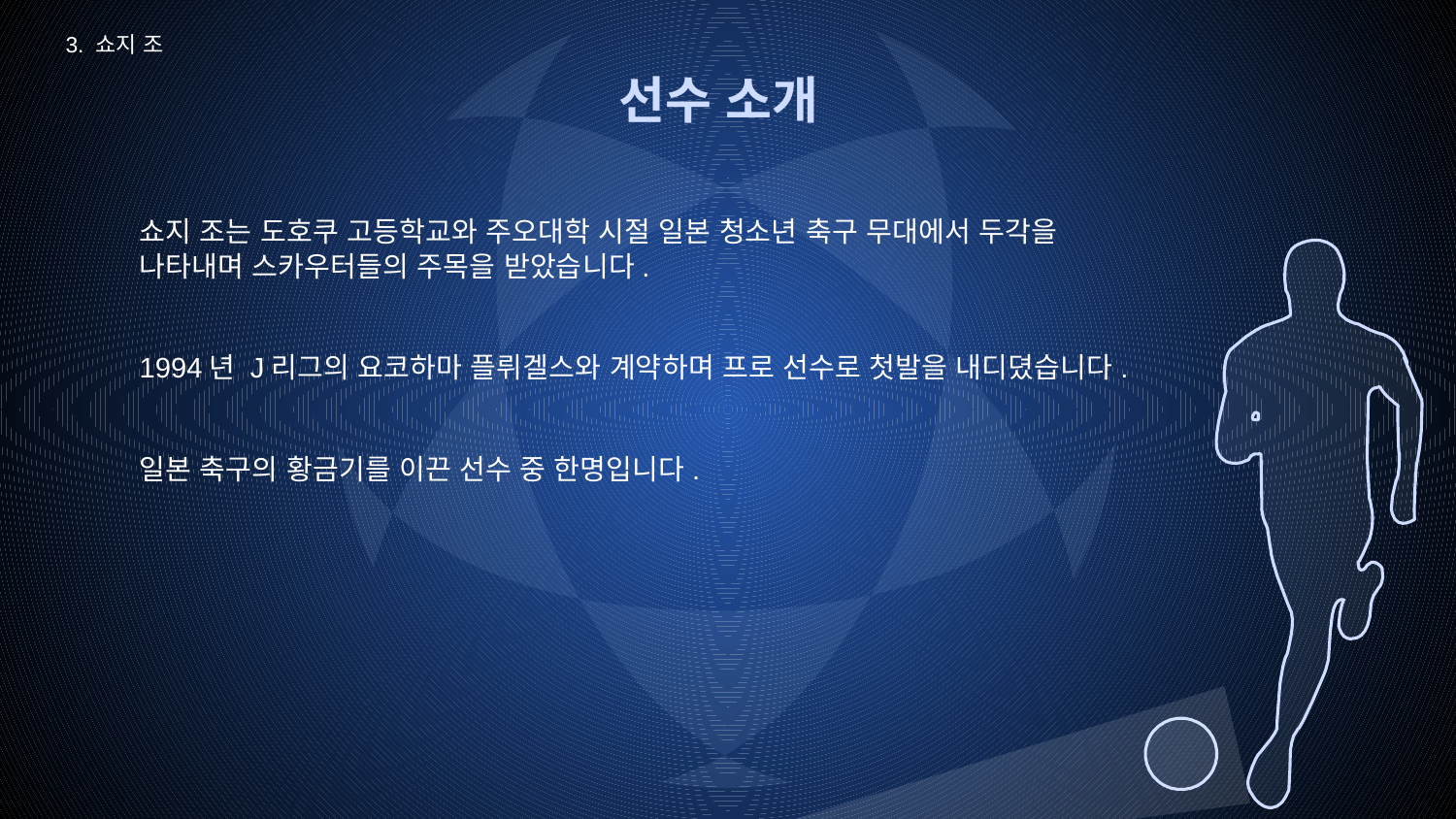

3. 쇼지 조
# 선수 소개
쇼지 조는 도호쿠 고등학교와 주오대학 시절 일본 청소년 축구 무대에서 두각을
나타내며 스카우터들의 주목을 받았습니다.

1994년 J리그의 요코하마 플뤼겔스와 계약하며 프로 선수로 첫발을 내디뎠습니다.

일본 축구의 황금기를 이끈 선수 중 한명입니다.